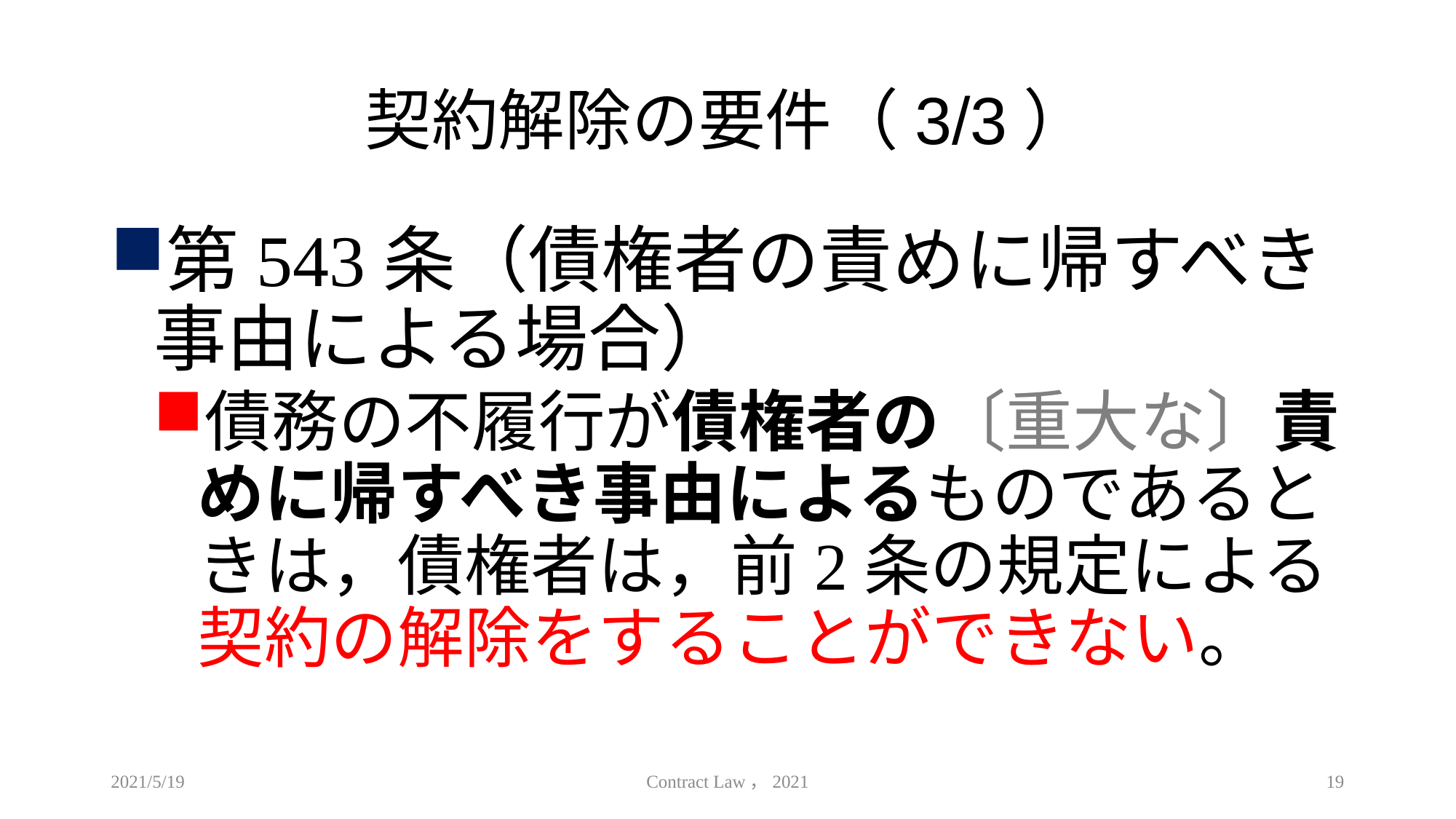

# 契約解除の要件（3/3）
第543条（債権者の責めに帰すべき事由による場合）
債務の不履行が債権者の〔重大な〕責めに帰すべき事由によるものであるときは，債権者は，前2条の規定による契約の解除をすることができない。
2021/5/19
Contract Law，2021
19